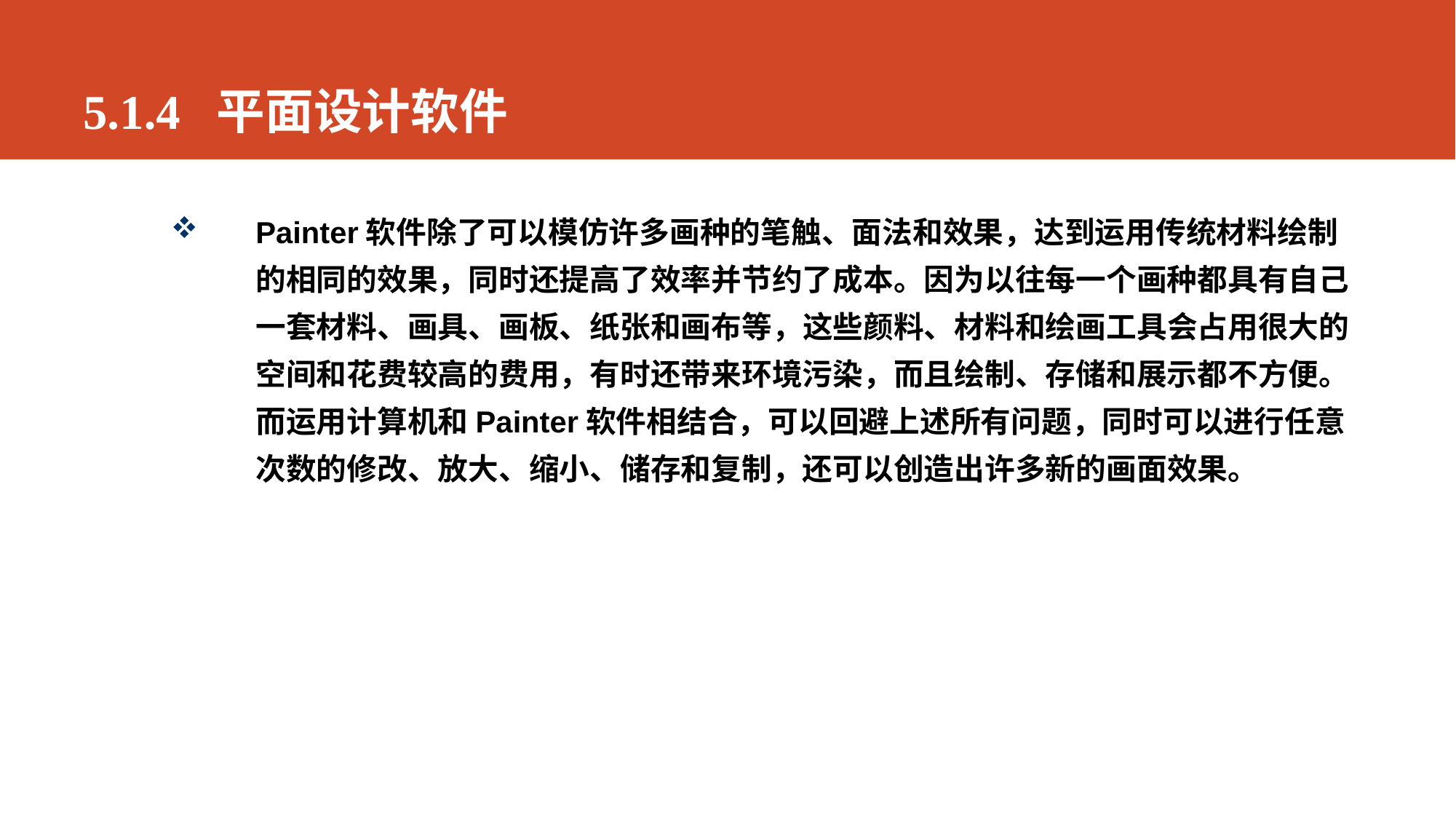

# 5.1.4  平面设计软件
Painter软件除了可以模仿许多画种的笔触、面法和效果，达到运用传统材料绘制的相同的效果，同时还提高了效率并节约了成本。因为以往每一个画种都具有自己一套材料、画具、画板、纸张和画布等，这些颜料、材料和绘画工具会占用很大的空间和花费较高的费用，有时还带来环境污染，而且绘制、存储和展示都不方便。而运用计算机和Painter软件相结合，可以回避上述所有问题，同时可以进行任意次数的修改、放大、缩小、储存和复制，还可以创造出许多新的画面效果。